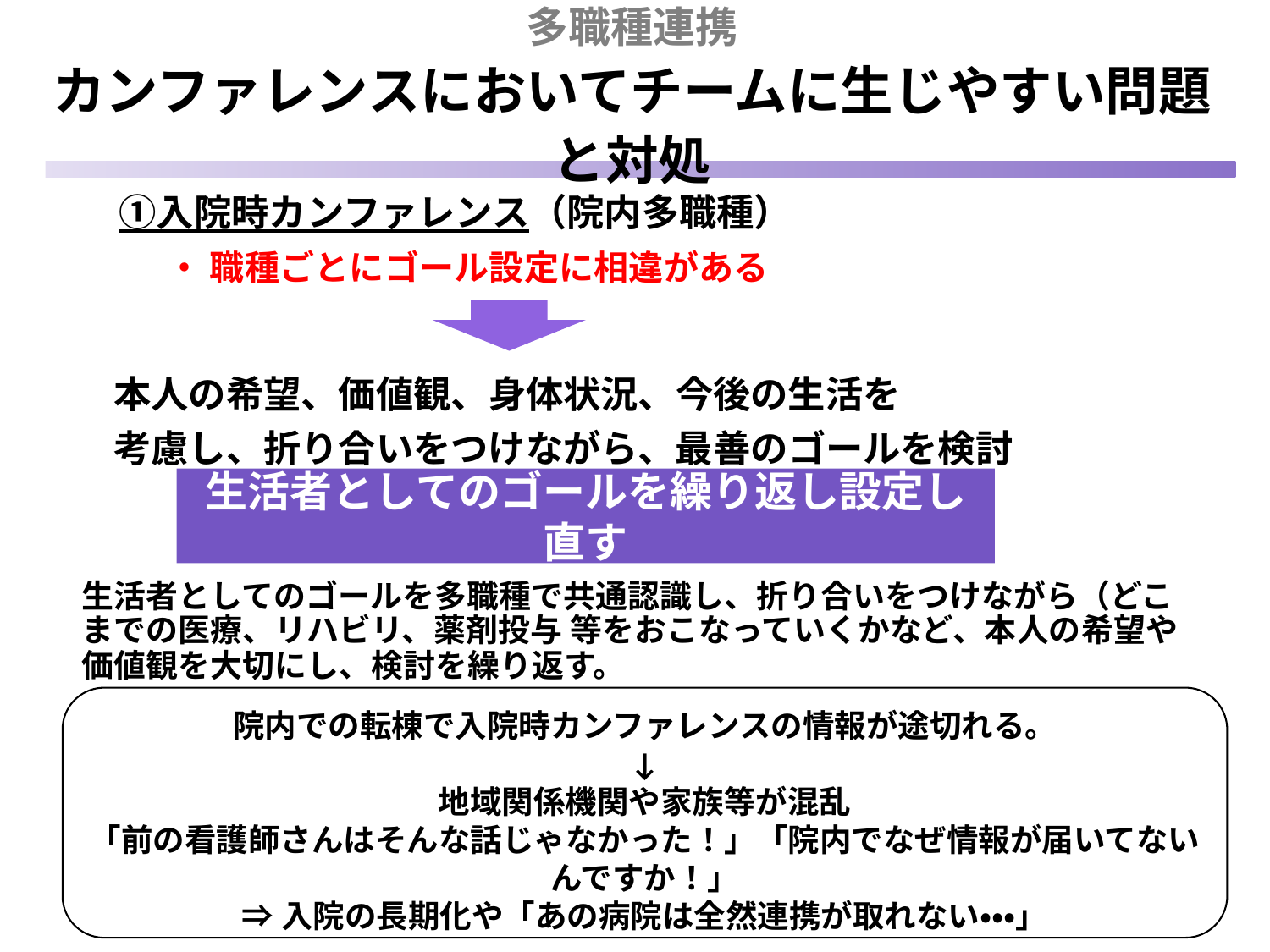

多職種連携
カンファレンスにおいてチームに生じやすい問題と対処

　①入院時カンファレンス（院内多職種）
　　  ・ 職種ごとにゴール設定に相違がある

   本人の希望、価値観、身体状況、今後の生活を
   考慮し、折り合いをつけながら、最善のゴールを検討

生活者としてのゴールを多職種で共通認識し、折り合いをつけながら（どこまでの医療、リハビリ、薬剤投与 等をおこなっていくかなど、本人の希望や価値観を大切にし、検討を繰り返す。

生活者としてのゴールを繰り返し設定し直す
院内での転棟で入院時カンファレンスの情報が途切れる。
↓
地域関係機関や家族等が混乱
「前の看護師さんはそんな話じゃなかった！」「院内でなぜ情報が届いてないんですか！」
⇒入院の長期化や「あの病院は全然連携が取れない・・・」